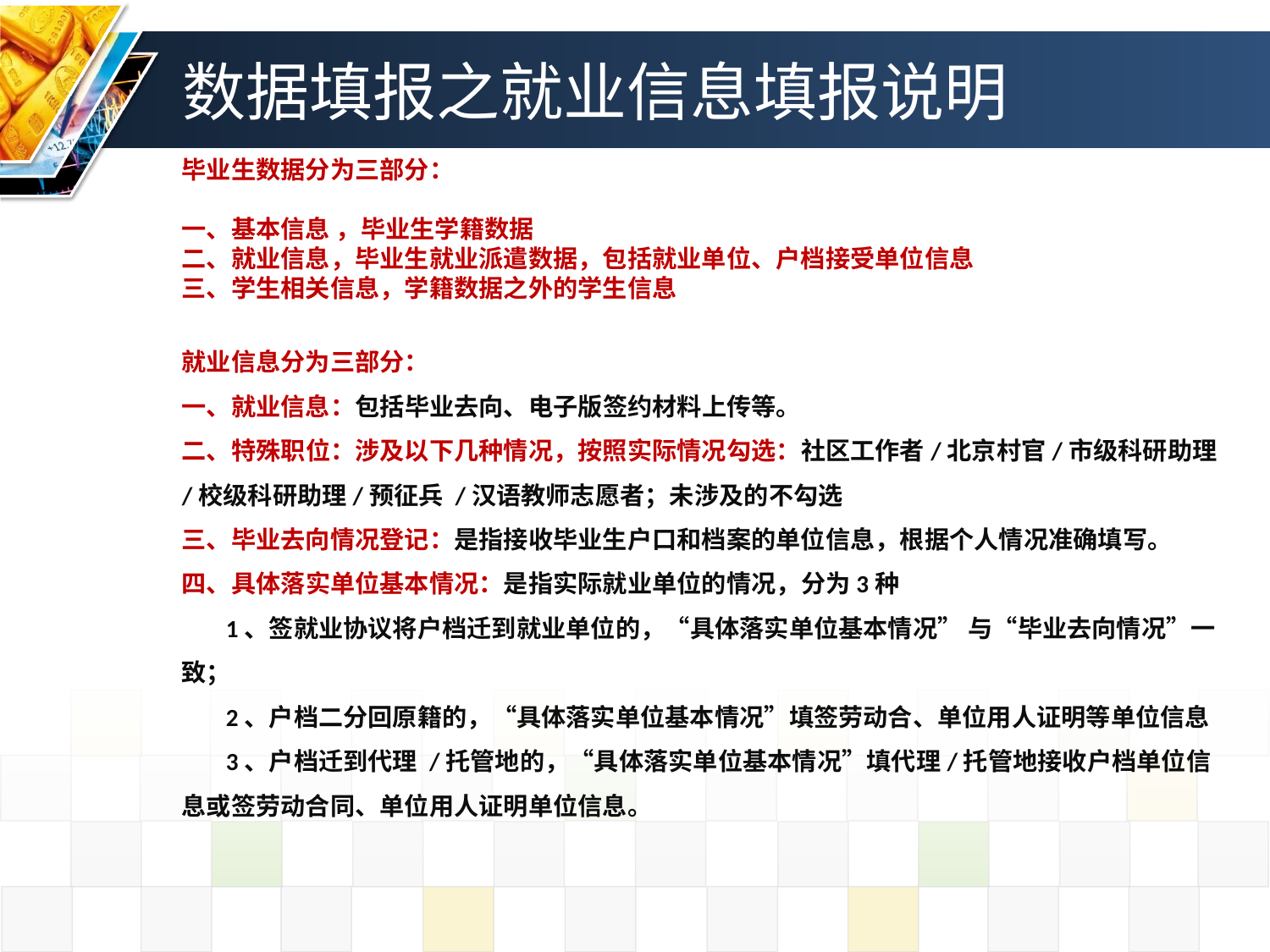

# 数据填报之就业信息填报说明
毕业生数据分为三部分：

一、基本信息 ，毕业生学籍数据
二、就业信息，毕业生就业派遣数据，包括就业单位、户档接受单位信息
三、学生相关信息，学籍数据之外的学生信息

就业信息分为三部分：
一、就业信息：包括毕业去向、电子版签约材料上传等。
二、特殊职位：涉及以下几种情况，按照实际情况勾选：社区工作者/北京村官/市级科研助理/校级科研助理/预征兵 /汉语教师志愿者；未涉及的不勾选
三、毕业去向情况登记：是指接收毕业生户口和档案的单位信息，根据个人情况准确填写。
四、具体落实单位基本情况：是指实际就业单位的情况，分为3种
        1、签就业协议将户档迁到就业单位的，“具体落实单位基本情况” 与“毕业去向情况”一致；
        2、户档二分回原籍的，“具体落实单位基本情况”填签劳动合、单位用人证明等单位信息
        3、户档迁到代理 /托管地的，“具体落实单位基本情况”填代理/托管地接收户档单位信息或签劳动合同、单位用人证明单位信息。